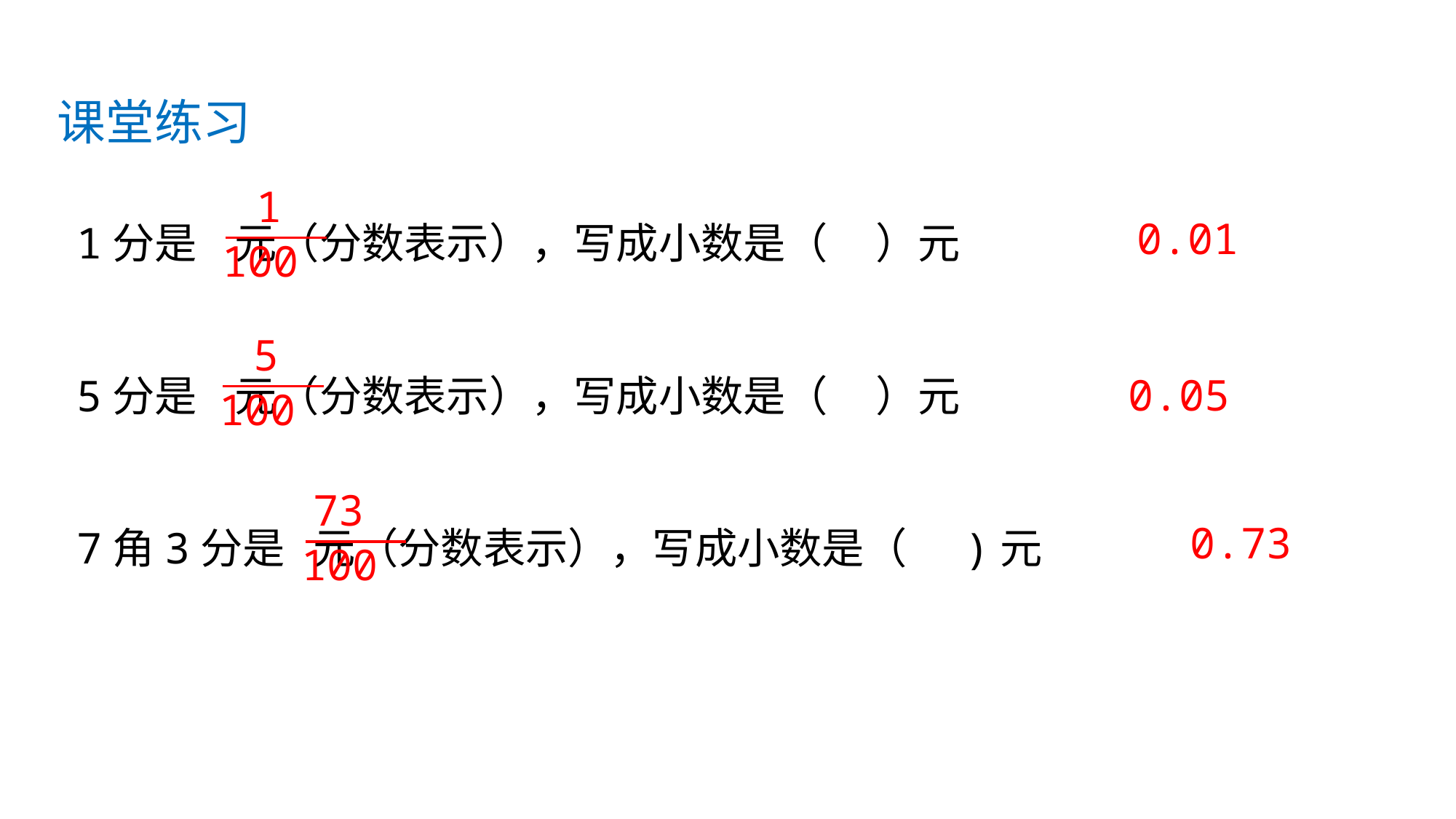

课堂练习
1
100
1分是    元（分数表示），写成小数是（     ）元

5分是    元（分数表示），写成小数是（     ）元

7角3分是   元（分数表示），写成小数是（     )元

0.01
5
100
0.05
73
100
0.73